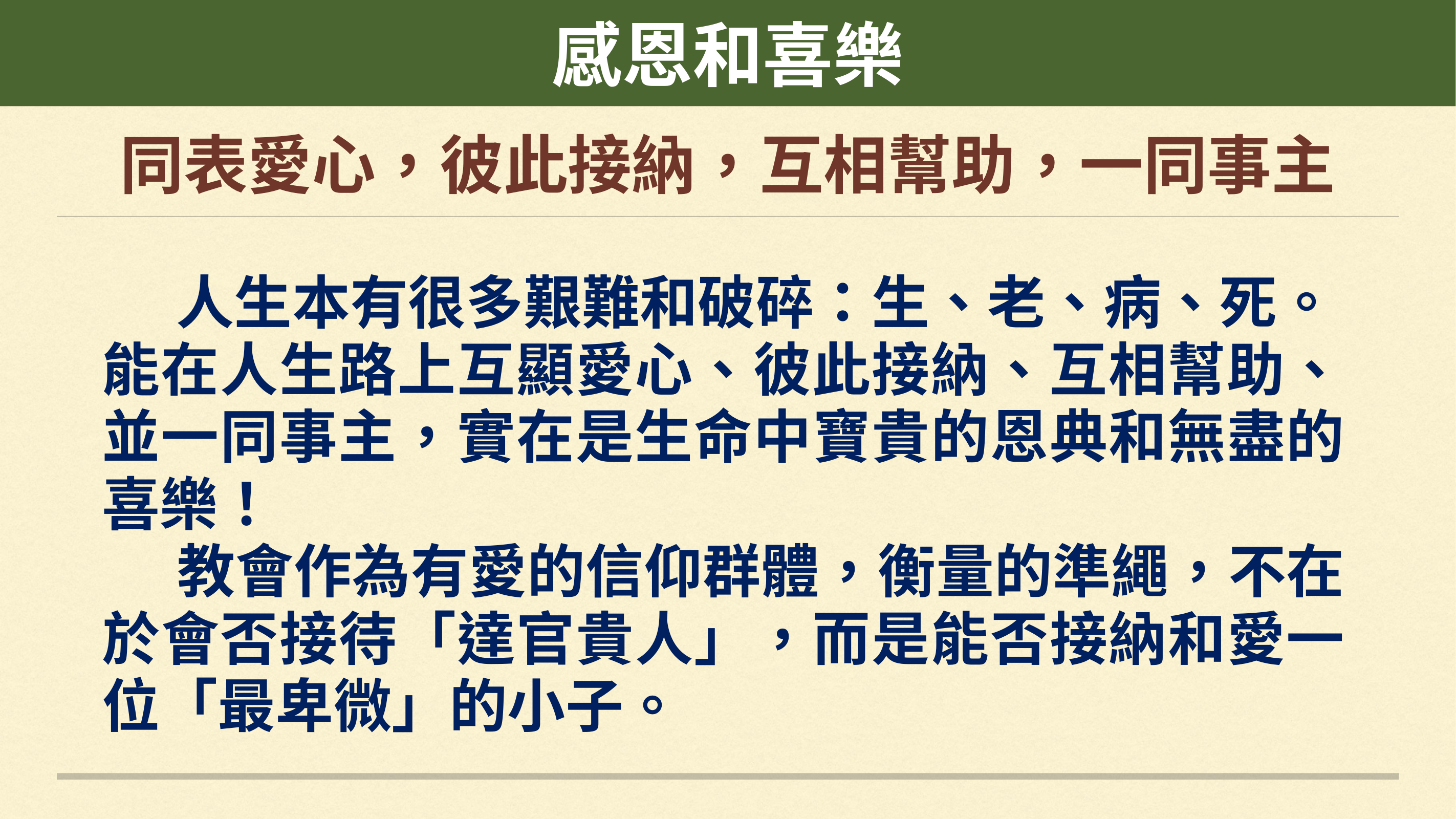

感恩和喜樂
# 同表愛心，彼此接納，互相幫助，一同事主
		人生本有很多艱難和破碎：生、老、病、死。
能在人生路上互顯愛心、彼此接納、互相幫助、並一同事主，實在是生命中寶貴的恩典和無盡的喜樂！
		教會作為有愛的信仰群體，衡量的準繩，不在於會否接待「達官貴人」，而是能否接納和愛一位「最卑微」的小子。